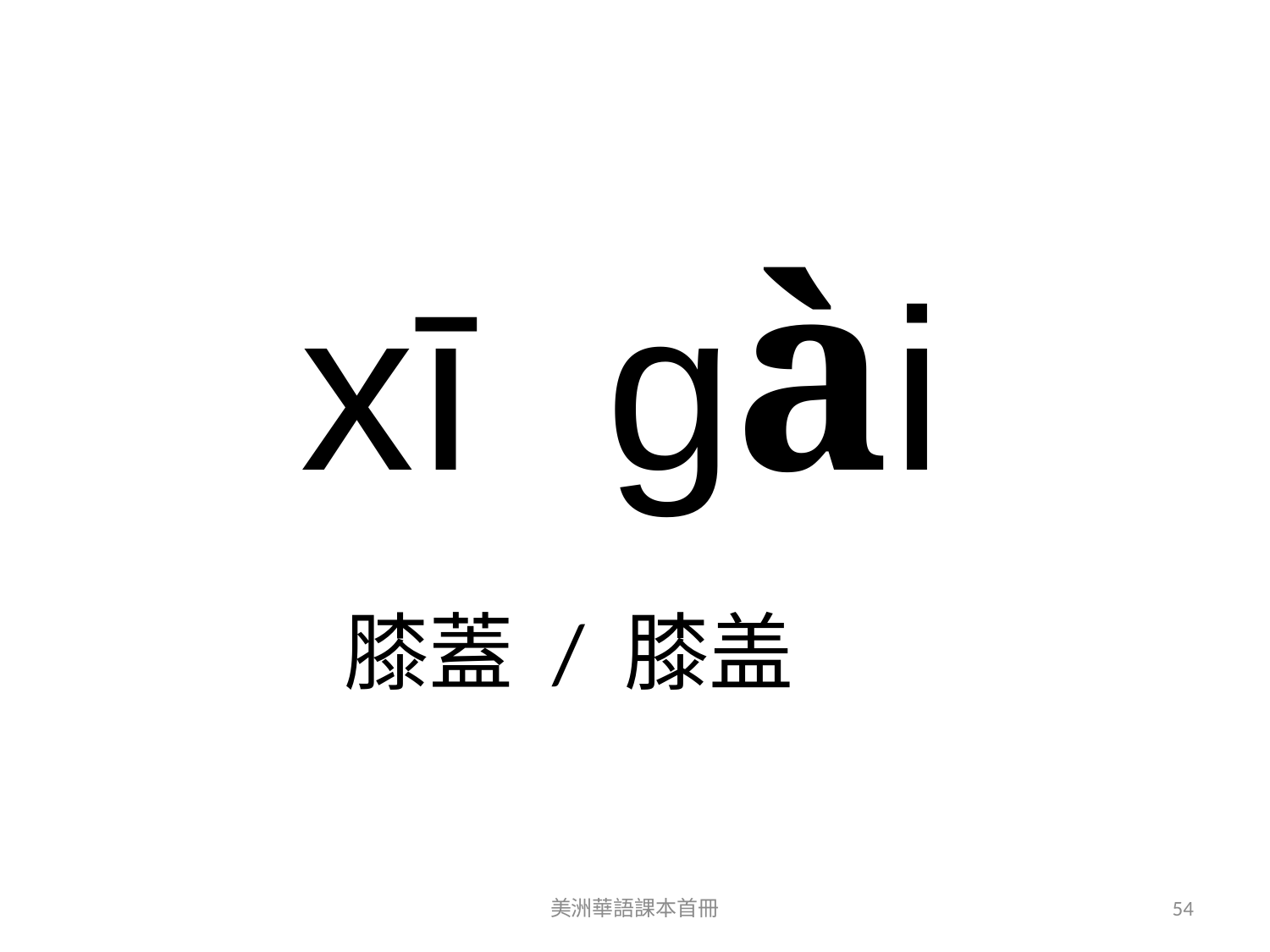

xī  gài
膝蓋 / 膝盖
美洲華語課本首冊
54